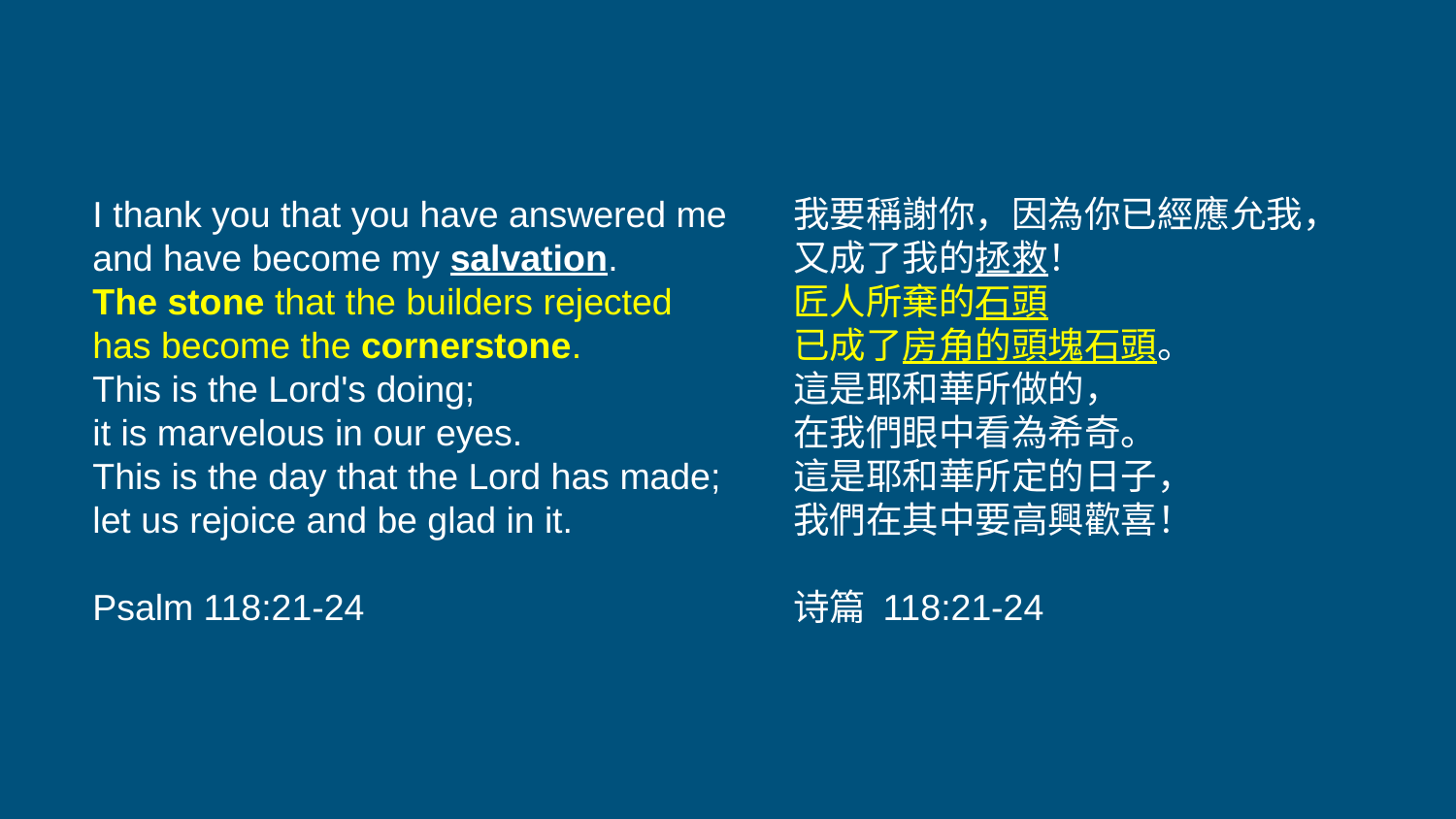

# I thank you that you have answered me
and have become my salvation.
The stone that the builders rejected
has become the cornerstone.
This is the Lord's doing;
it is marvelous in our eyes.
This is the day that the Lord has made;
let us rejoice and be glad in it.

Psalm 118:21-24
我要稱謝你，因為你已經應允我，
又成了我的拯救！
匠人所棄的石頭
已成了房角的頭塊石頭。
這是耶和華所做的，
在我們眼中看為希奇。
這是耶和華所定的日子，
我們在其中要高興歡喜！
诗篇 118:21-24